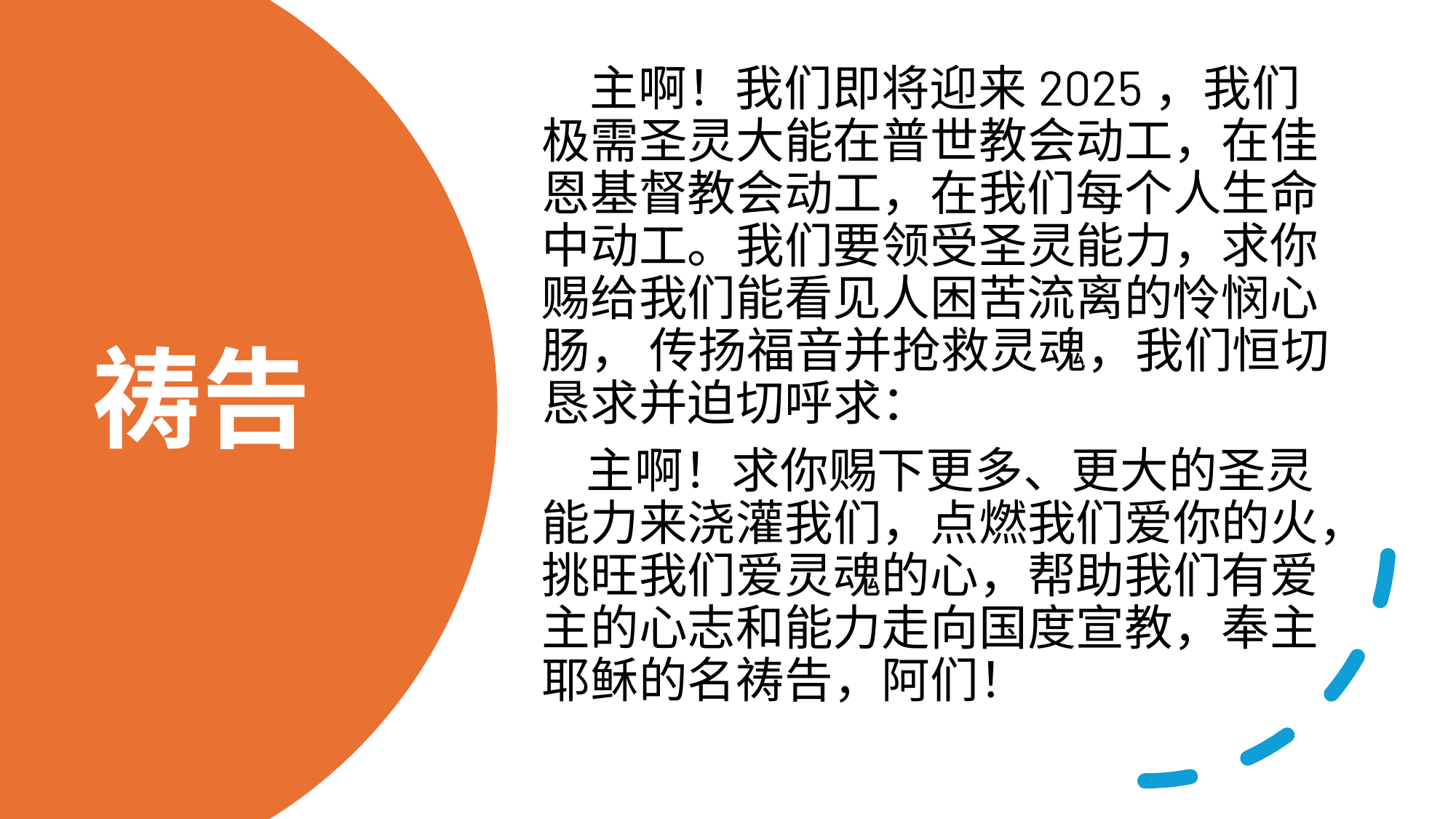

主啊！我们即将迎来2025，我们极需圣灵大能在普世教会动工，在佳恩基督教会动工，在我们每个人生命中动工。我们要领受圣灵能力，求你赐给我们能看见人困苦流离的怜悯心肠， 传扬福音并抢救灵魂，我们恒切恳求并迫切呼求：
   主啊！求你赐下更多、更大的圣灵能力来浇灌我们，点燃我们爱你的火，挑旺我们爱灵魂的心，帮助我们有爱主的心志和能力走向国度宣教，奉主耶稣的名祷告，阿们！
# 祷告